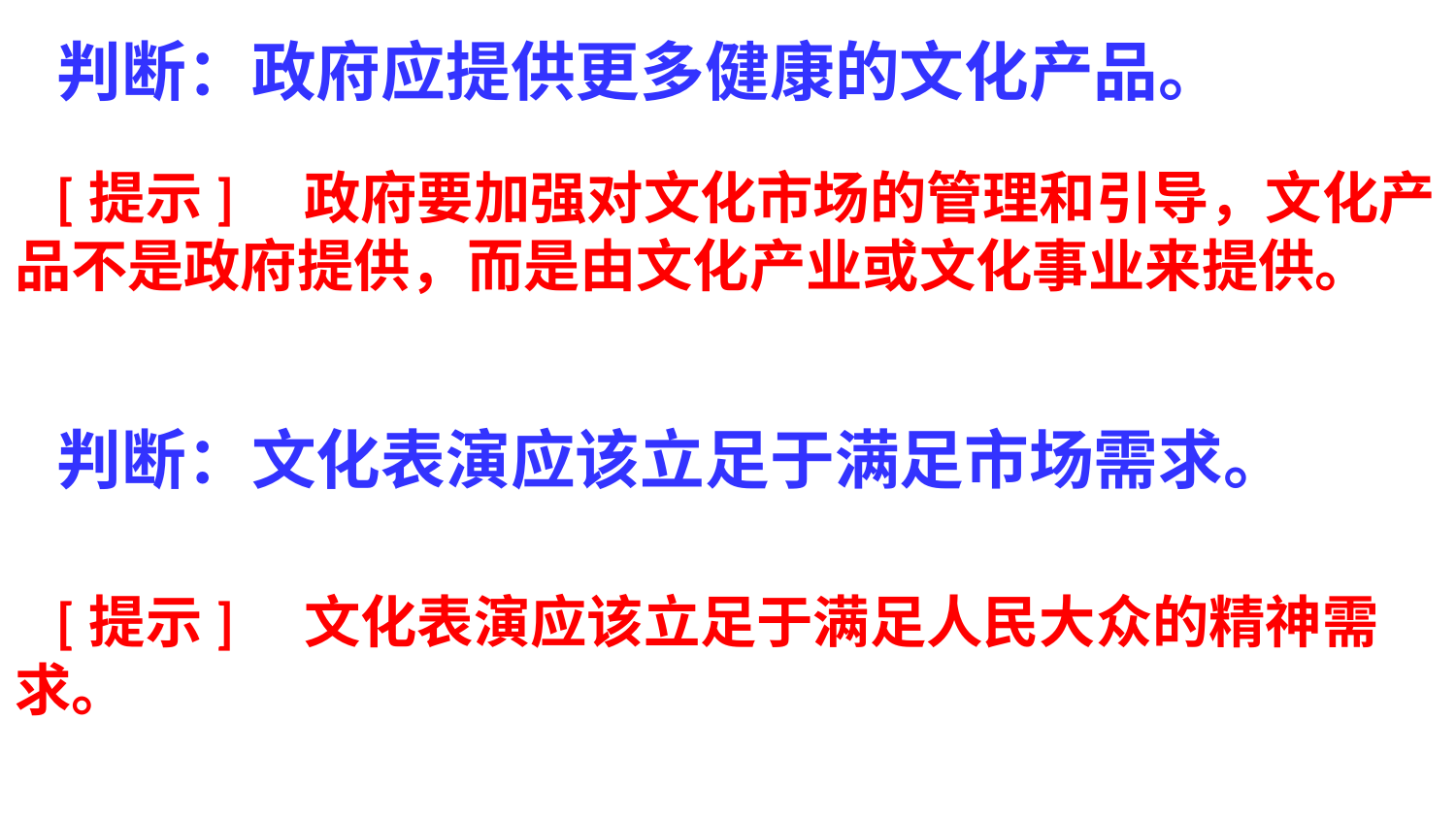

判断：政府应提供更多健康的文化产品。

判断：文化表演应该立足于满足市场需求。
[提示]　政府要加强对文化市场的管理和引导，文化产品不是政府提供，而是由文化产业或文化事业来提供。
[提示]　文化表演应该立足于满足人民大众的精神需求。